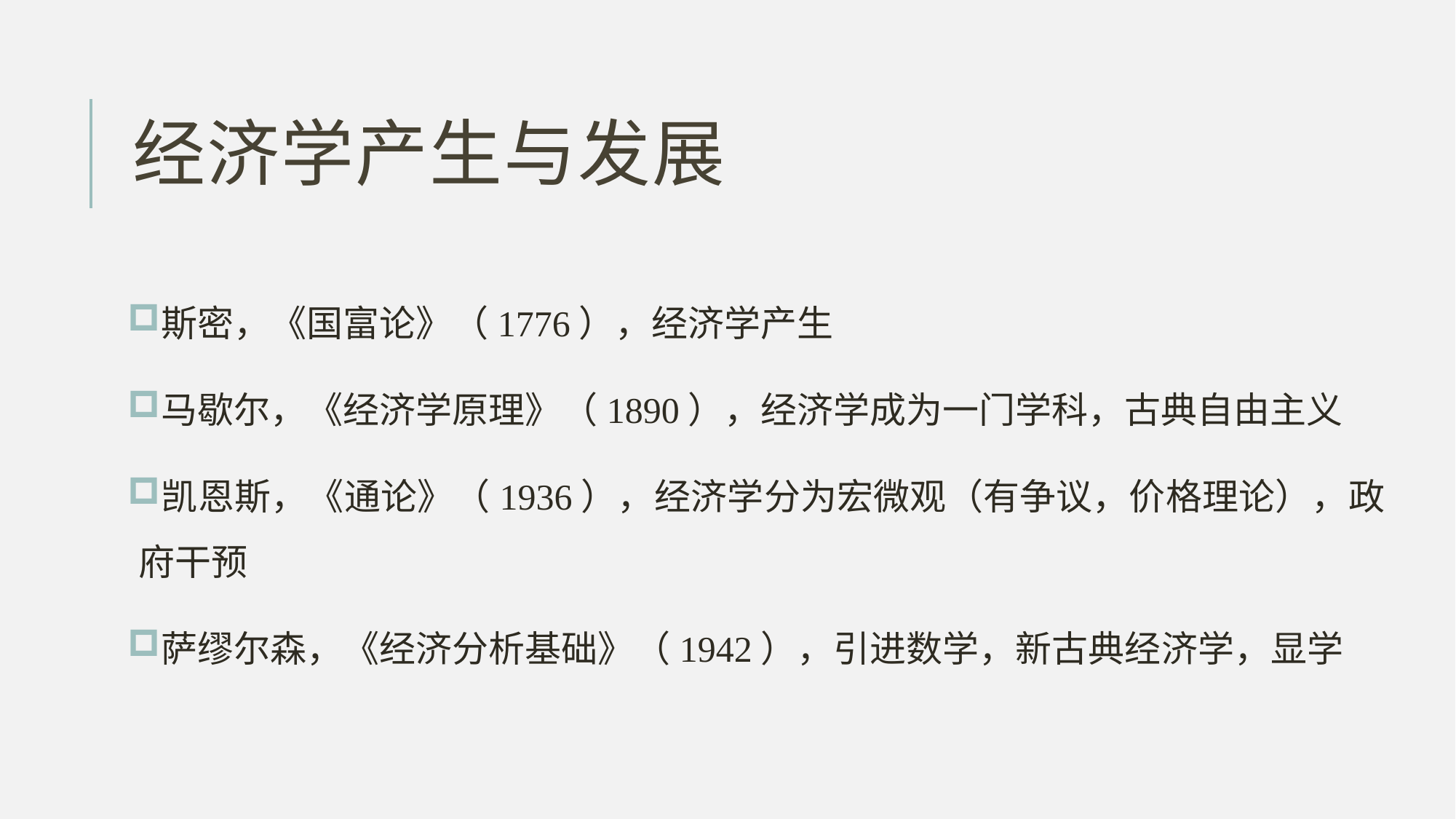

# 经济学产生与发展
斯密，《国富论》（1776），经济学产生
马歇尔，《经济学原理》（1890），经济学成为一门学科，古典自由主义
凯恩斯，《通论》（1936），经济学分为宏微观（有争议，价格理论），政府干预
萨缪尔森，《经济分析基础》（1942），引进数学，新古典经济学，显学